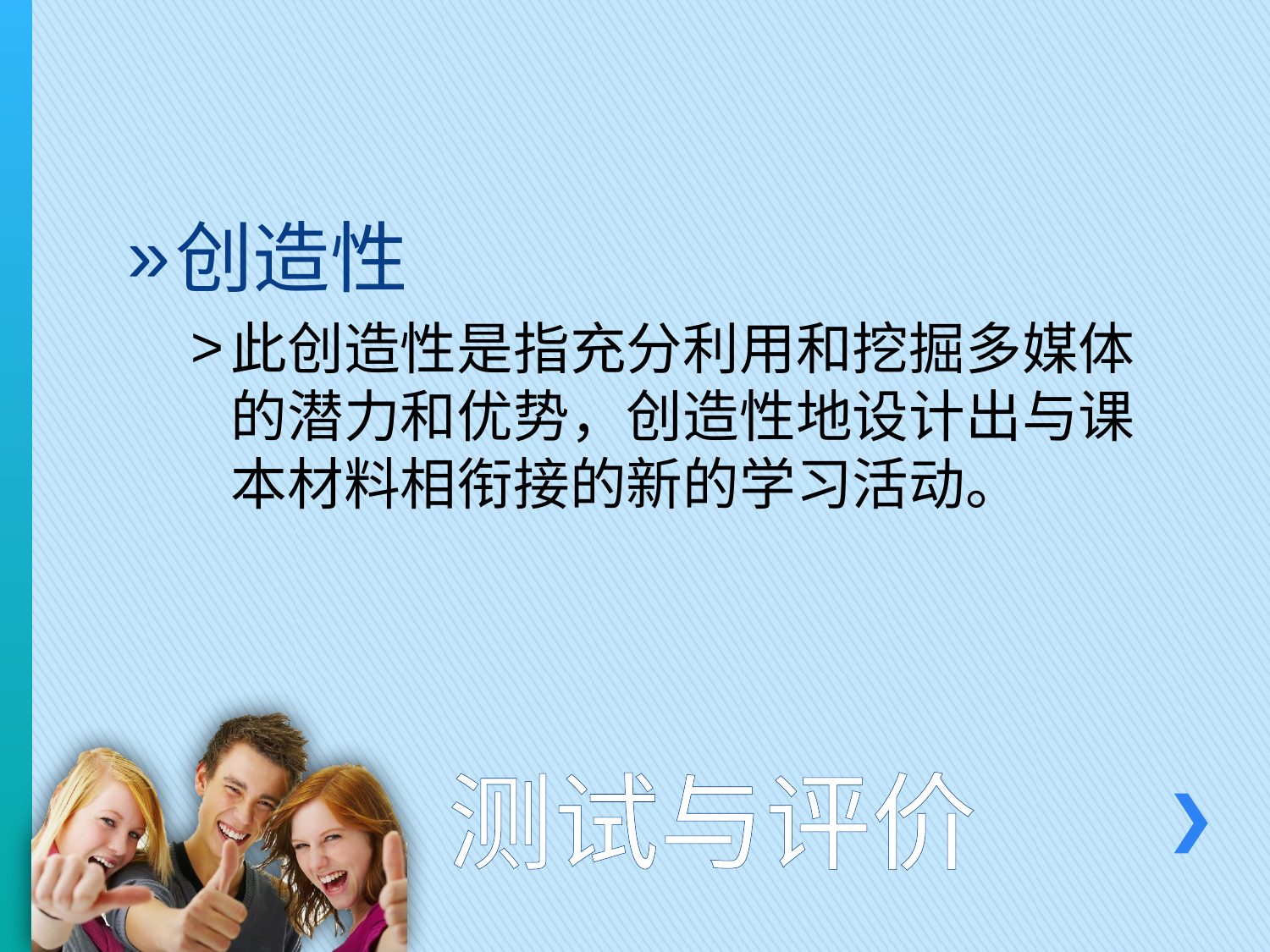

创造性
此创造性是指充分利用和挖掘多媒体的潜力和优势，创造性地设计出与课本材料相衔接的新的学习活动。
# 测试与评价